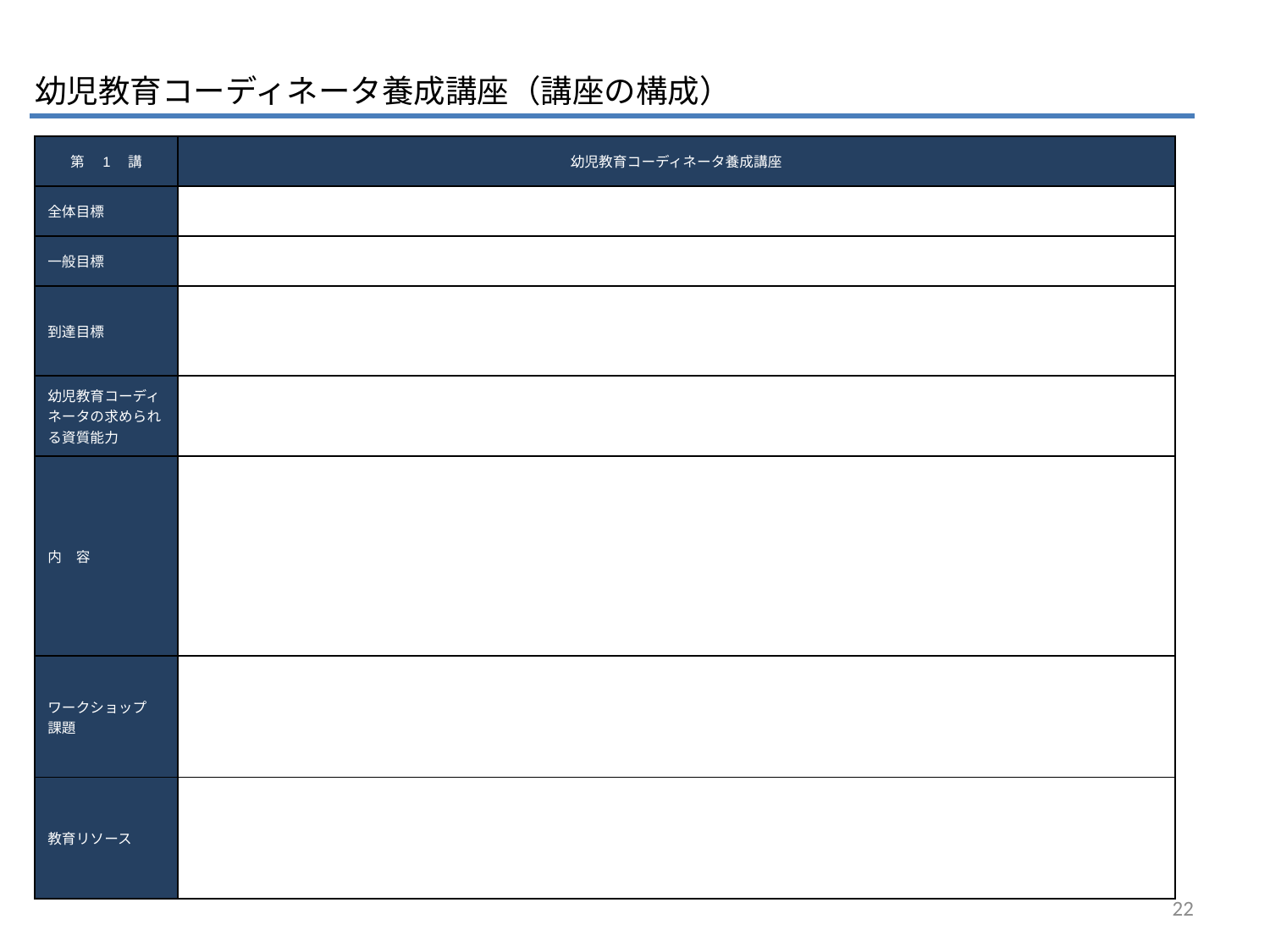

幼児教育コーディネータ養成講座（講座の構成）

| 第　1　講 | 幼児教育コーディネータ養成講座 |
| --- | --- |
| 全体目標 |  |
| 一般目標 |  |
| 到達目標 |  |
| 幼児教育コーディネータの求められる資質能力 |  |
| 内　容 |  |
| ワークショップ 課題 |  |
| 教育リソース |  |
22